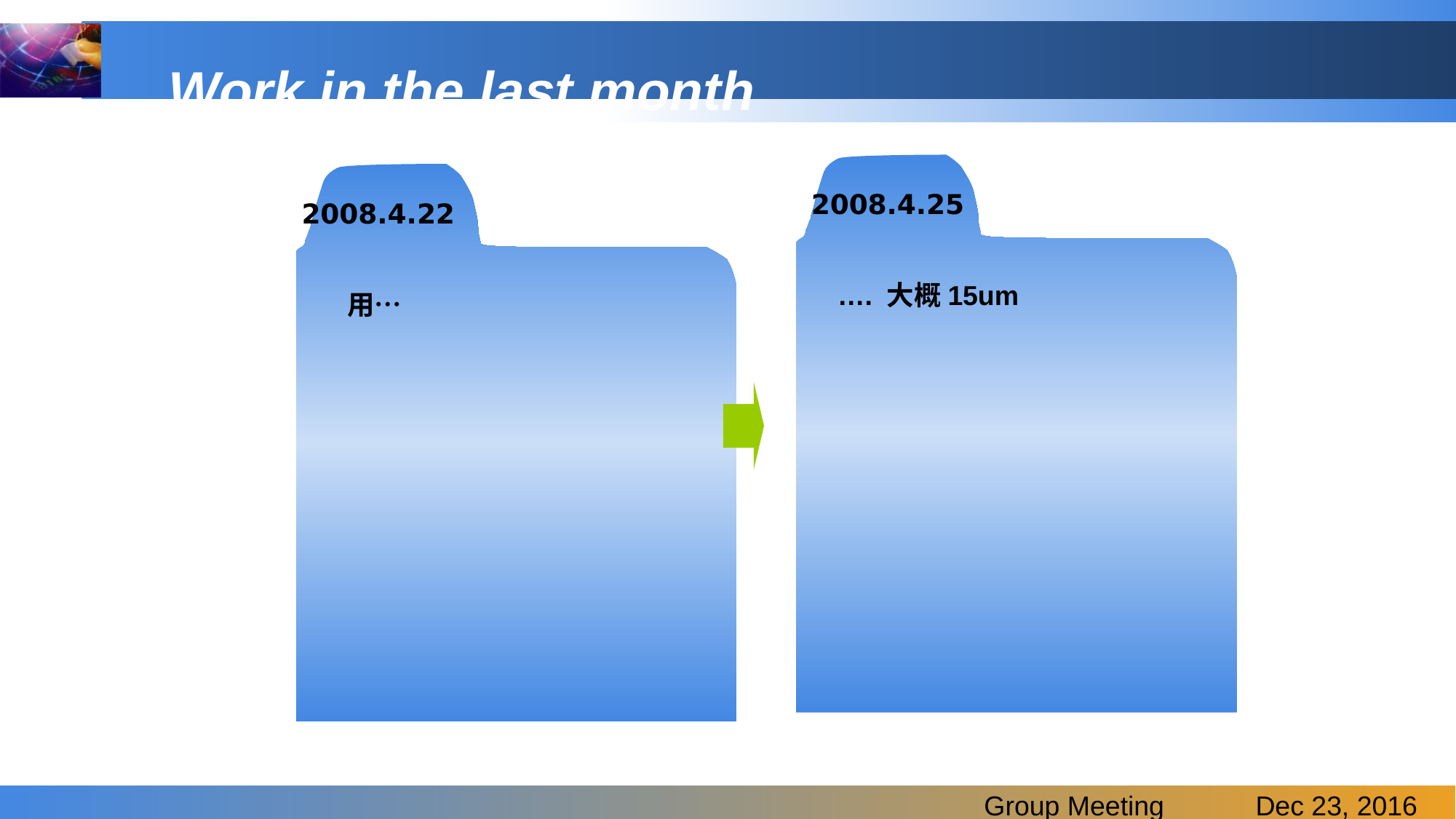

# Work in the last month

2008.4.25
2008.4.22
…. 大概15um

用…